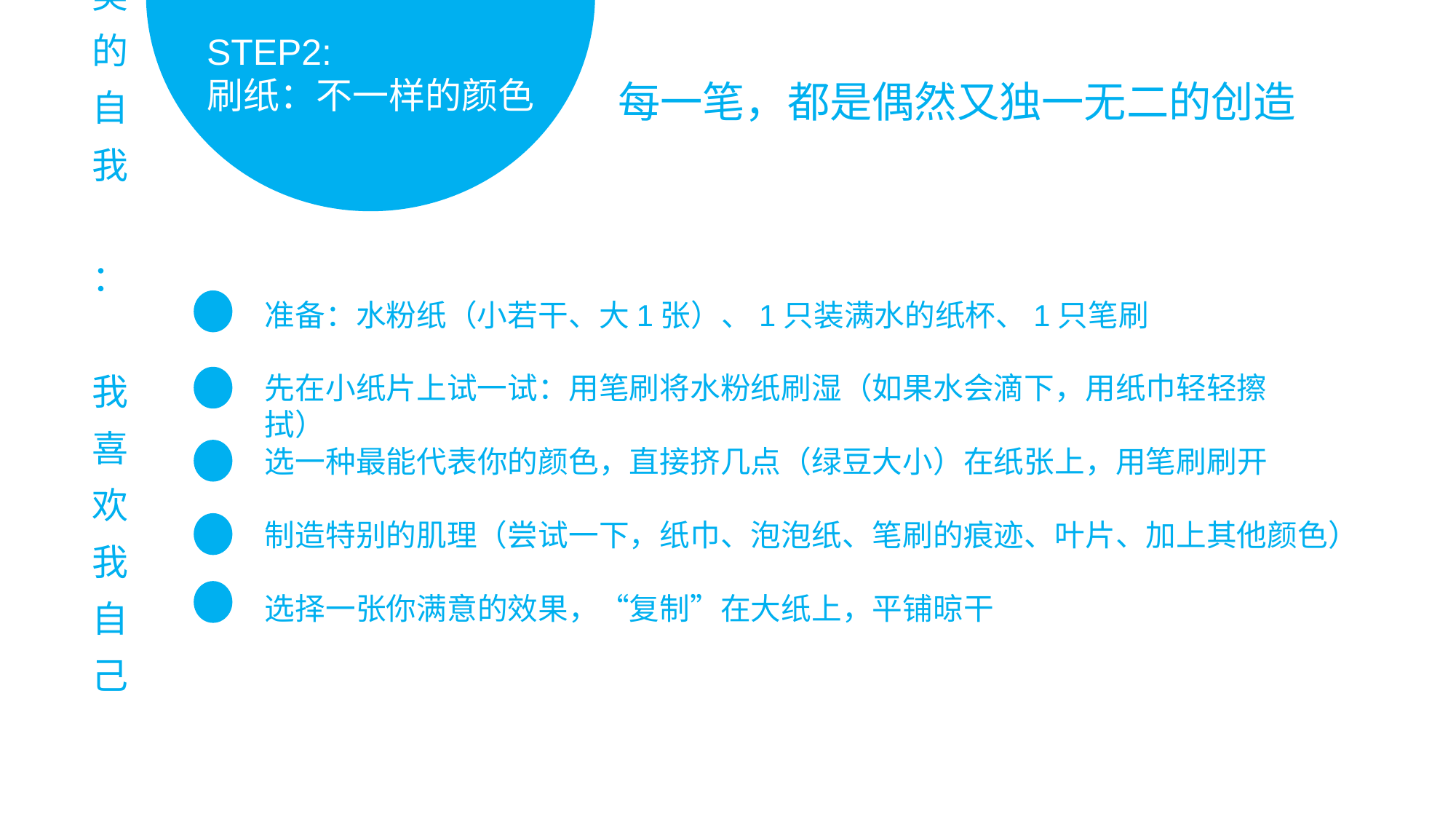

STEP2:
刷纸：不一样的颜色
每一笔，都是偶然又独一无二的创造
美的自我
：
我喜欢我自己

准备：水粉纸（小若干、大1张）、1只装满水的纸杯、1只笔刷
先在小纸片上试一试：用笔刷将水粉纸刷湿（如果水会滴下，用纸巾轻轻擦拭）

选一种最能代表你的颜色，直接挤几点（绿豆大小）在纸张上，用笔刷刷开

制造特别的肌理（尝试一下，纸巾、泡泡纸、笔刷的痕迹、叶片、加上其他颜色）

选择一张你满意的效果，“复制”在大纸上，平铺晾干